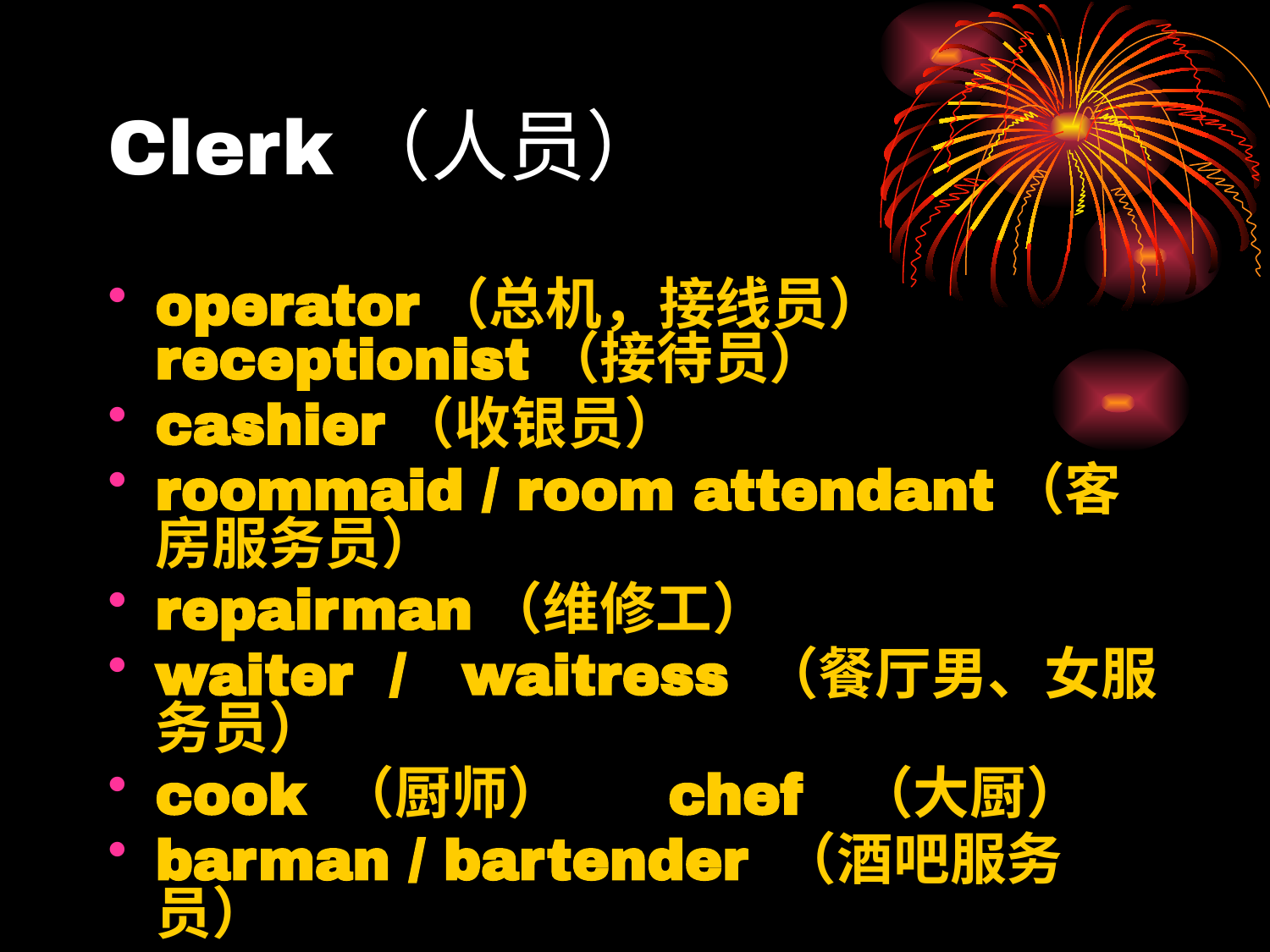

Clerk（人员）
operator（总机，接线员）         receptionist（接待员）
cashier（收银员）
roommaid / room attendant（客房服务员）
repairman（维修工）
waiter  /   waitress （餐厅男、女服务员）
cook （厨师）       chef  （大厨）
barman / bartender （酒吧服务员）